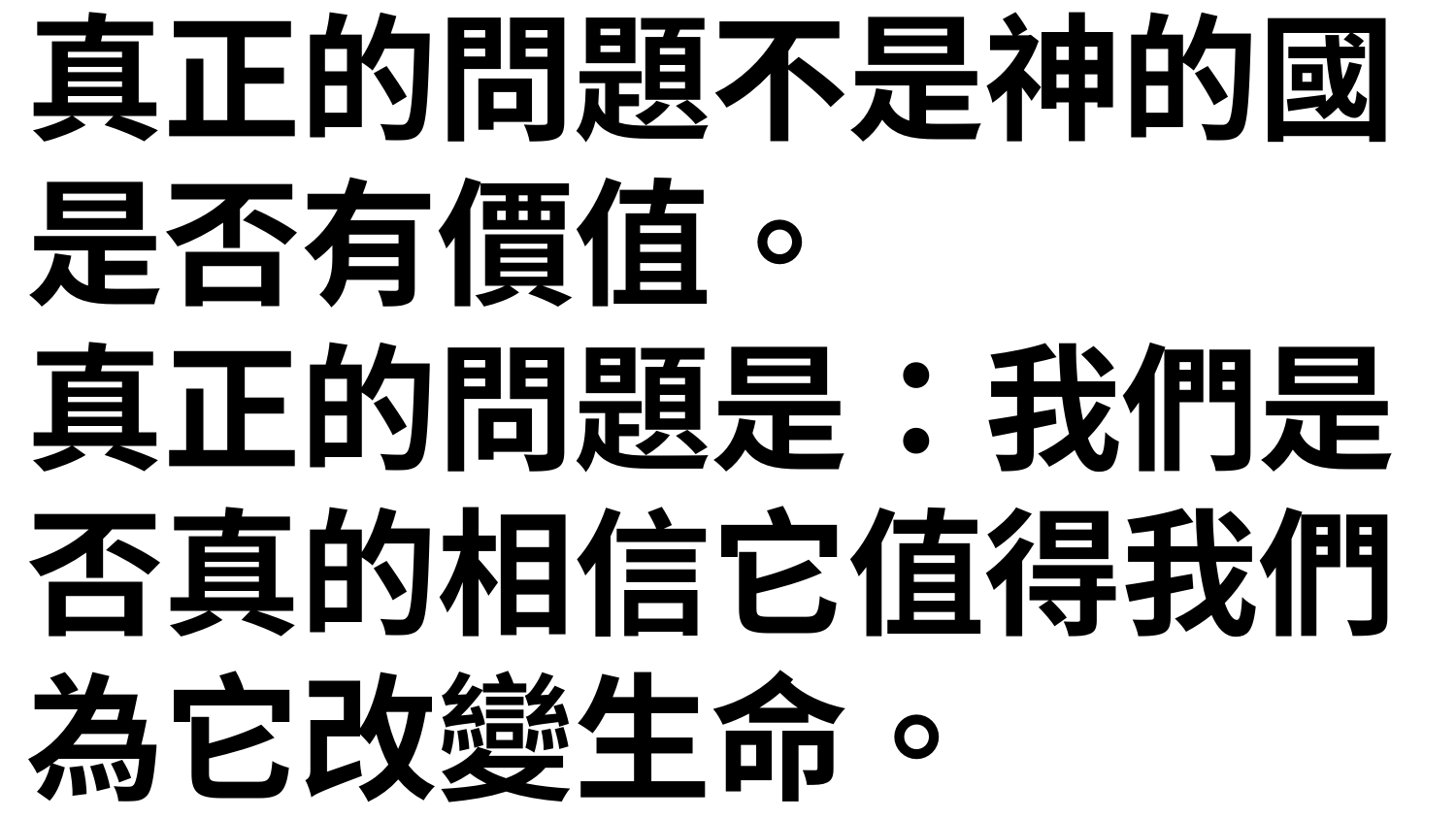

真正的問題不是神的國是否有價值。
真正的問題是：我們是否真的相信它值得我們為它改變生命。